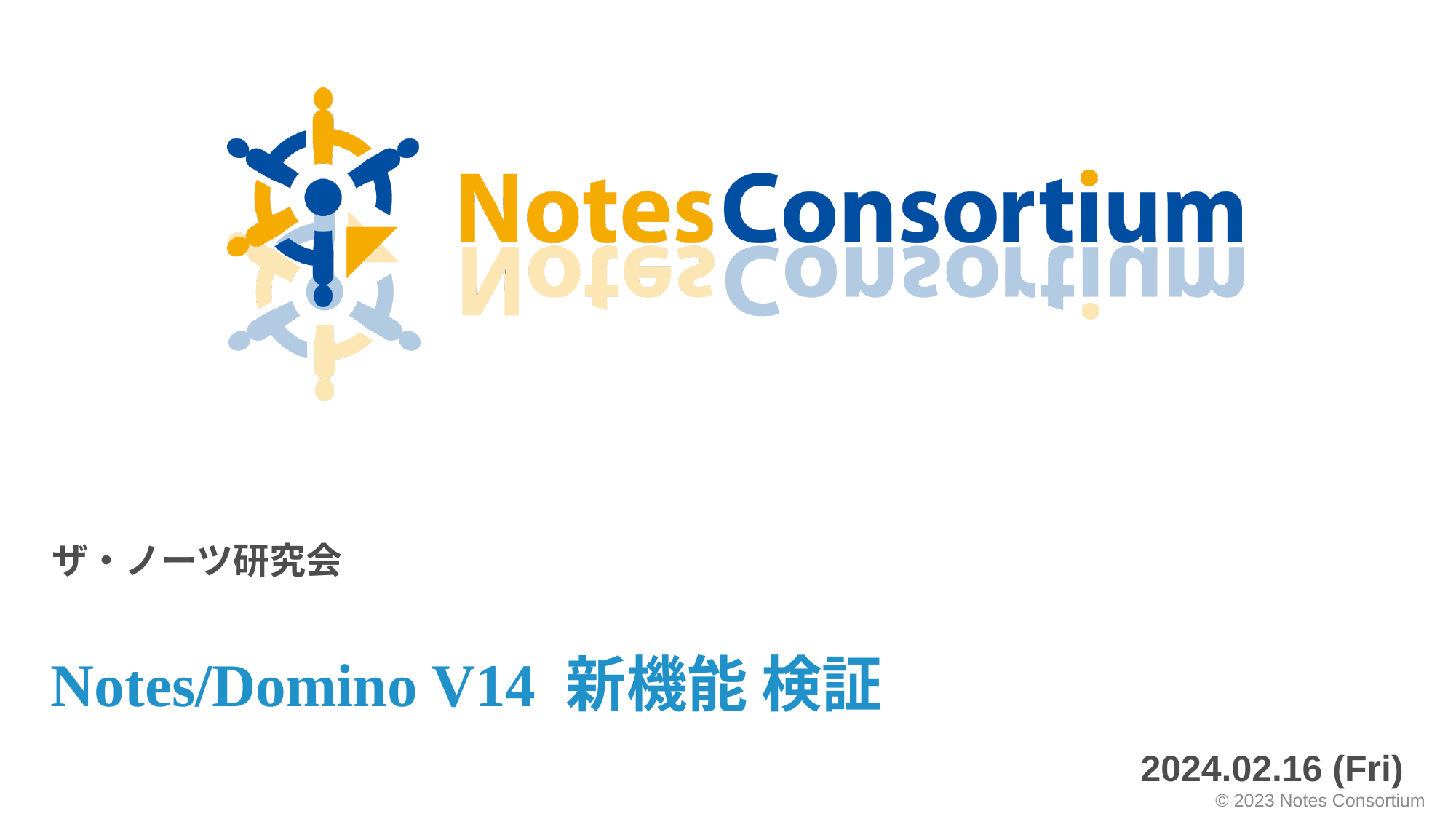

ザ・ノーツ研究会
# Notes/Domino V14 新機能 検証
2024.02.16 (Fri)
© 2023 Notes Consortium